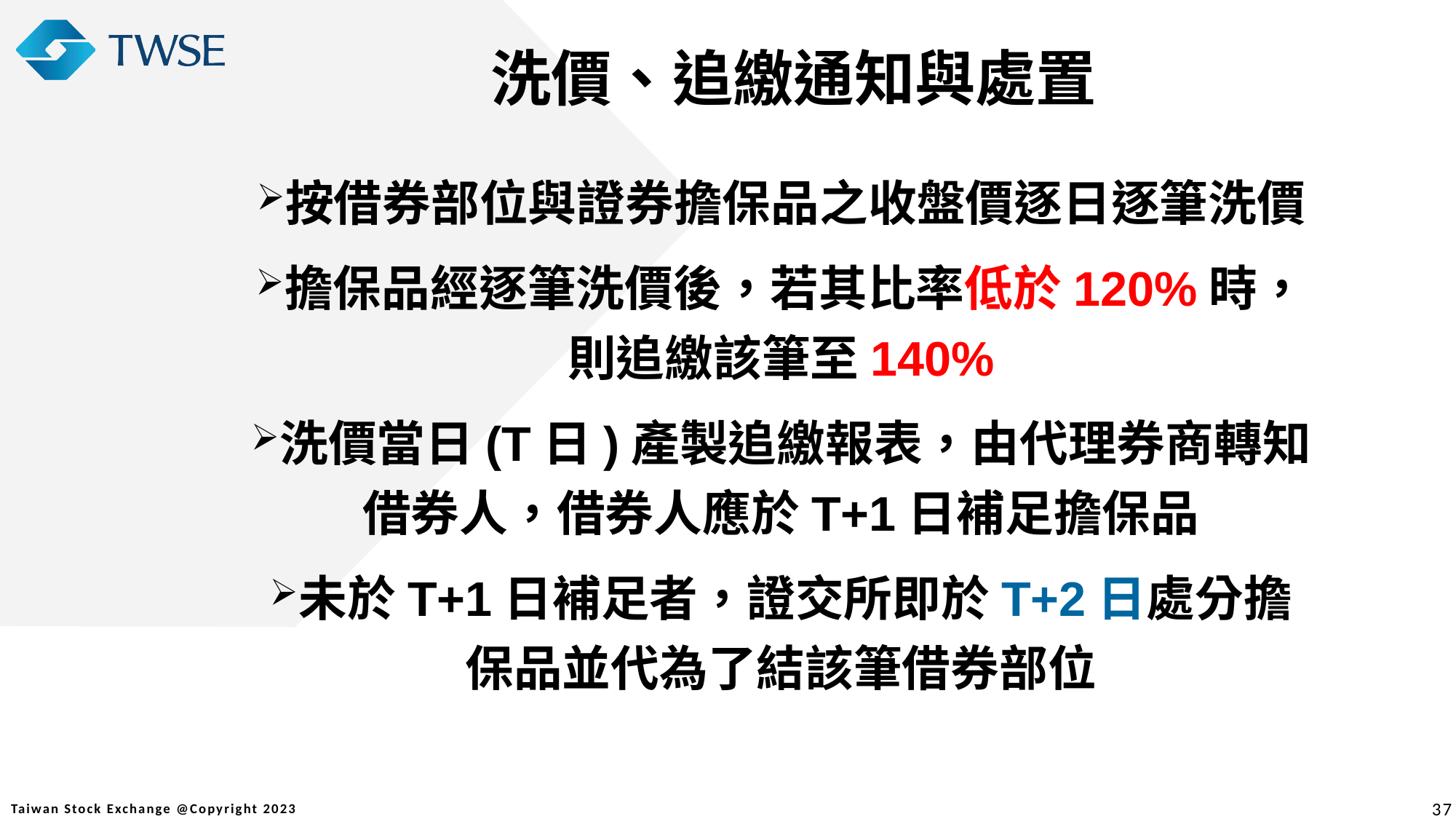

洗價、追繳通知與處置
按借券部位與證券擔保品之收盤價逐日逐筆洗價
擔保品經逐筆洗價後，若其比率低於120%時，則追繳該筆至140%
洗價當日(T日)產製追繳報表，由代理券商轉知借券人，借券人應於T+1日補足擔保品
未於T+1日補足者，證交所即於T+2日處分擔保品並代為了結該筆借券部位

37